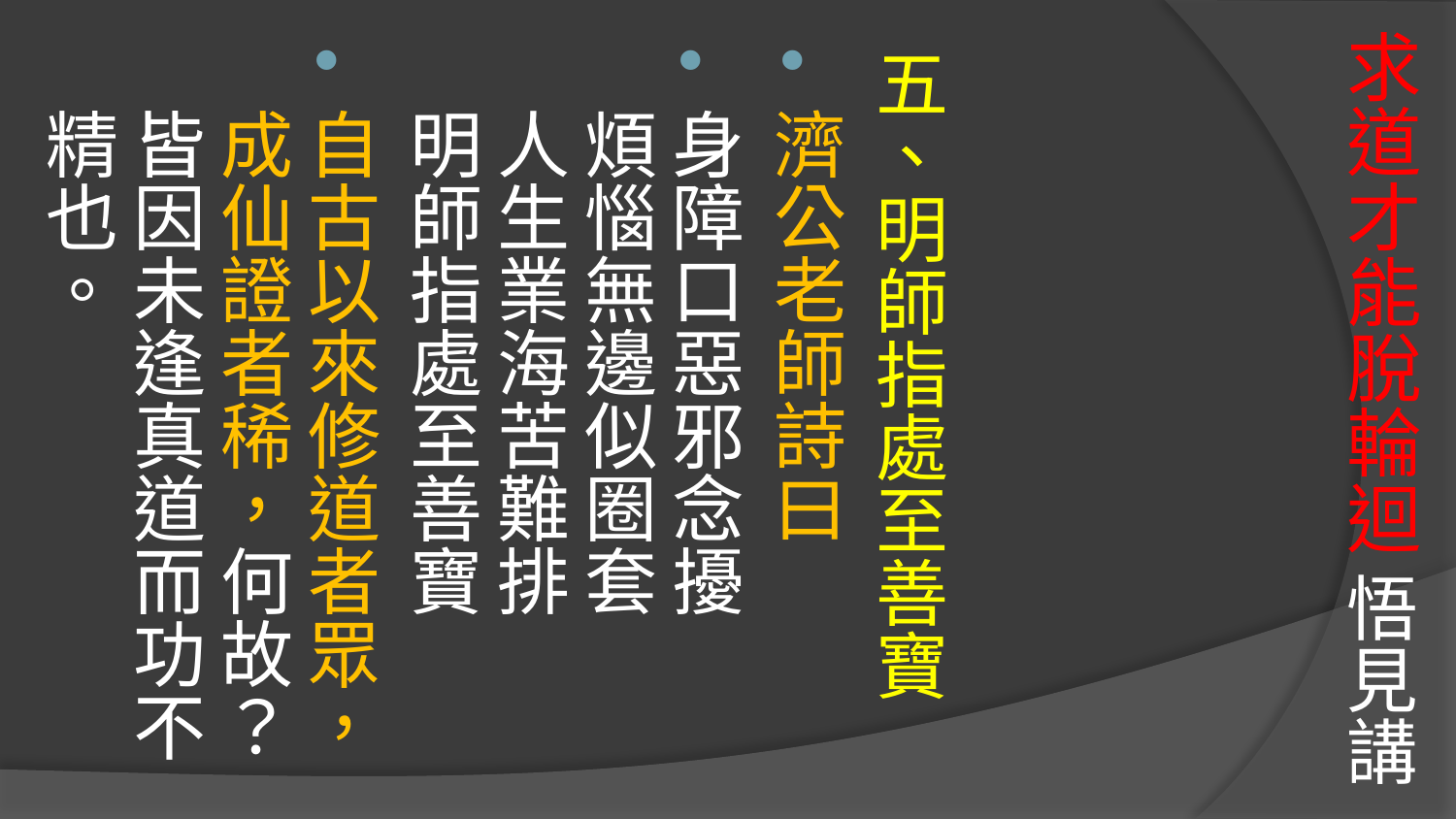

# 求道才能脫輪迴 悟見講
五、明師指處至善寶
濟公老師詩曰
身障口惡邪念擾 
煩惱無邊似圈套
人生業海苦難排 
明師指處至善寶
自古以來修道者眾，成仙證者稀，何故？皆因未逢真道而功不精也。